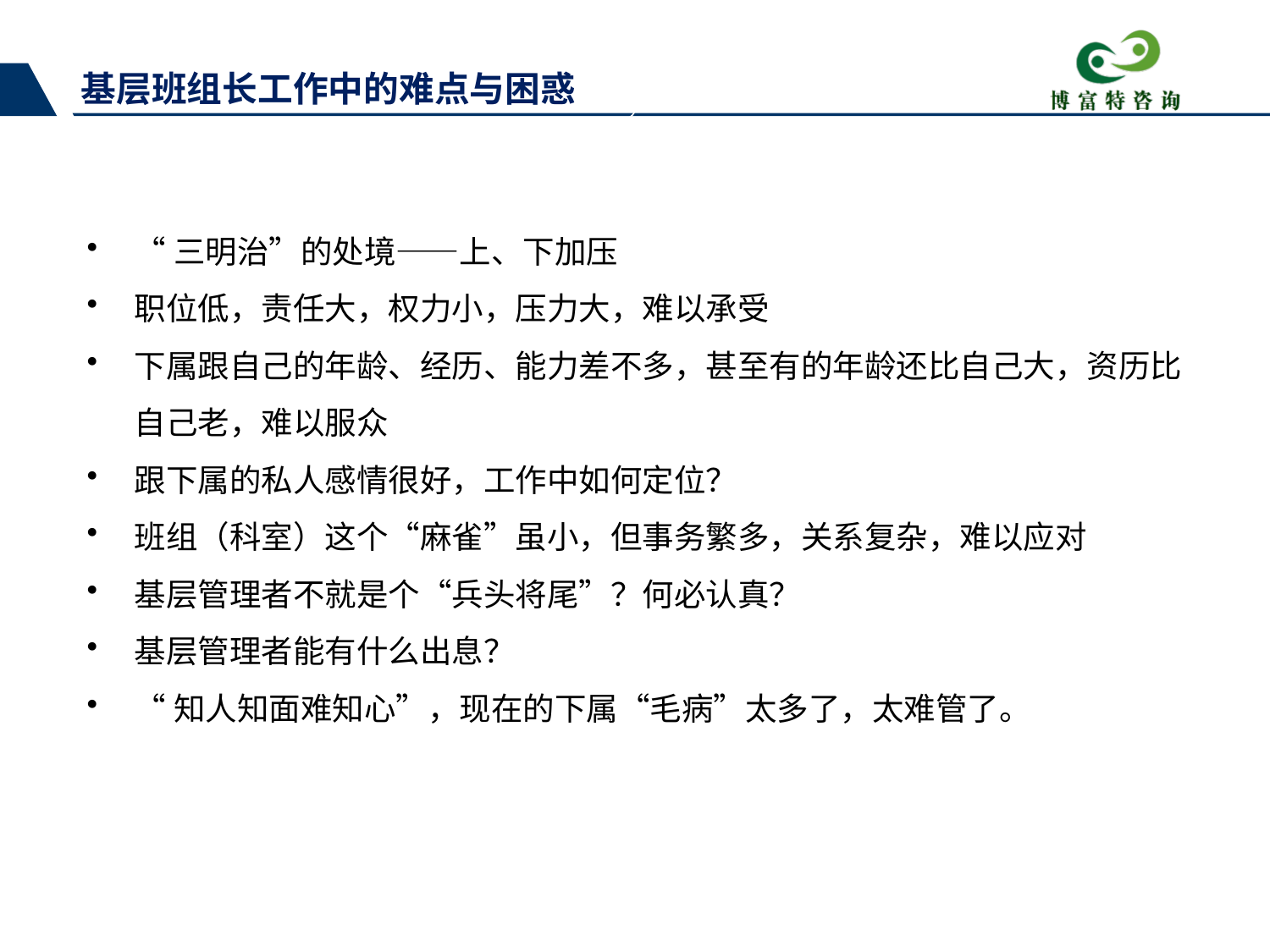

基层班组长工作中的难点与困惑
“三明治”的处境——上、下加压
职位低，责任大，权力小，压力大，难以承受
下属跟自己的年龄、经历、能力差不多，甚至有的年龄还比自己大，资历比自己老，难以服众
跟下属的私人感情很好，工作中如何定位？
班组（科室）这个“麻雀”虽小，但事务繁多，关系复杂，难以应对
基层管理者不就是个“兵头将尾”？何必认真？
基层管理者能有什么出息？
“知人知面难知心”，现在的下属“毛病”太多了，太难管了。